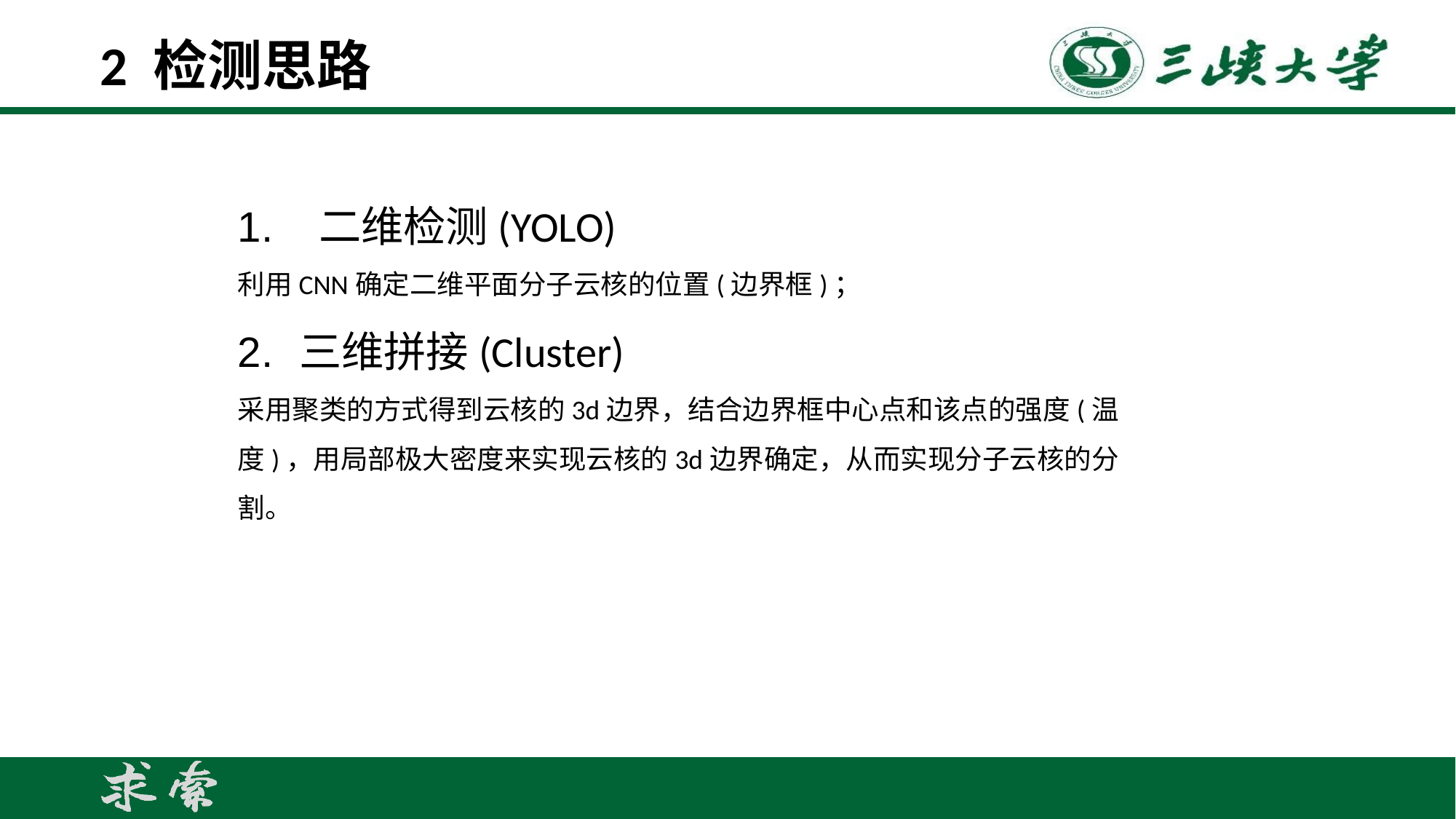

# 2 检测思路
 二维检测(YOLO)
利用CNN确定二维平面分子云核的位置(边界框)；
三维拼接(Cluster)
采用聚类的方式得到云核的3d边界，结合边界框中心点和该点的强度(温度)，用局部极大密度来实现云核的3d边界确定，从而实现分子云核的分割。
针对现有传统算法(gaussclumps, fellwalker)需要人工再次认证，人为干扰因素较大的不足，提出了一种基于深度学习的目标检测，能够快速准确的检测到云核；
但是现有的目标检测框架(YOLO, SSD, R-CNN)多为基于二维图片或三维点云的目标检测，没有对应于分子云核数据的直接算法；
为克服这一不足，采用机器学习(Cluster)的方式对二维图片检测结果进一步整理，得到3维云核结构；